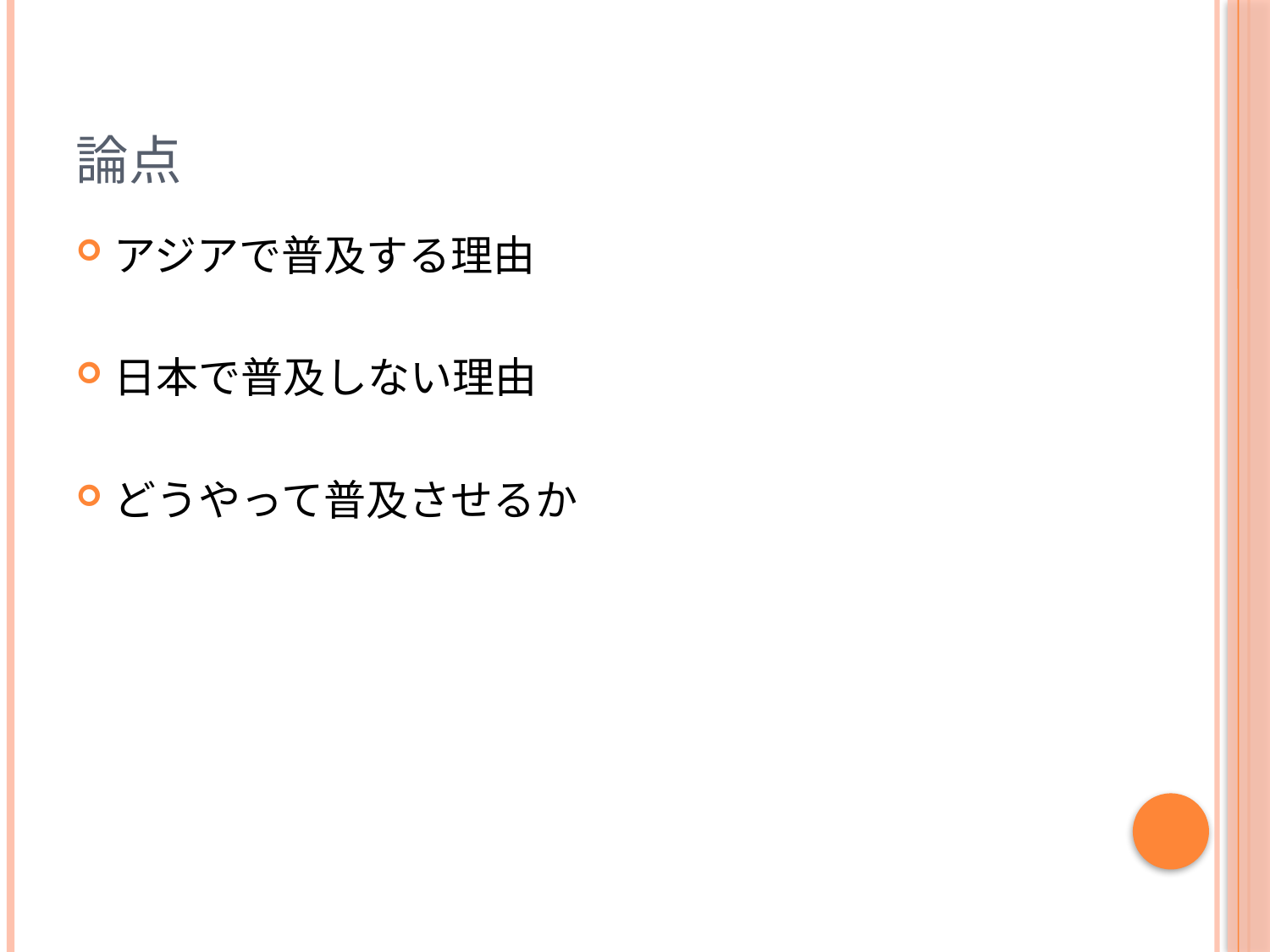

# 論点
アジアで普及する理由

日本で普及しない理由

どうやって普及させるか